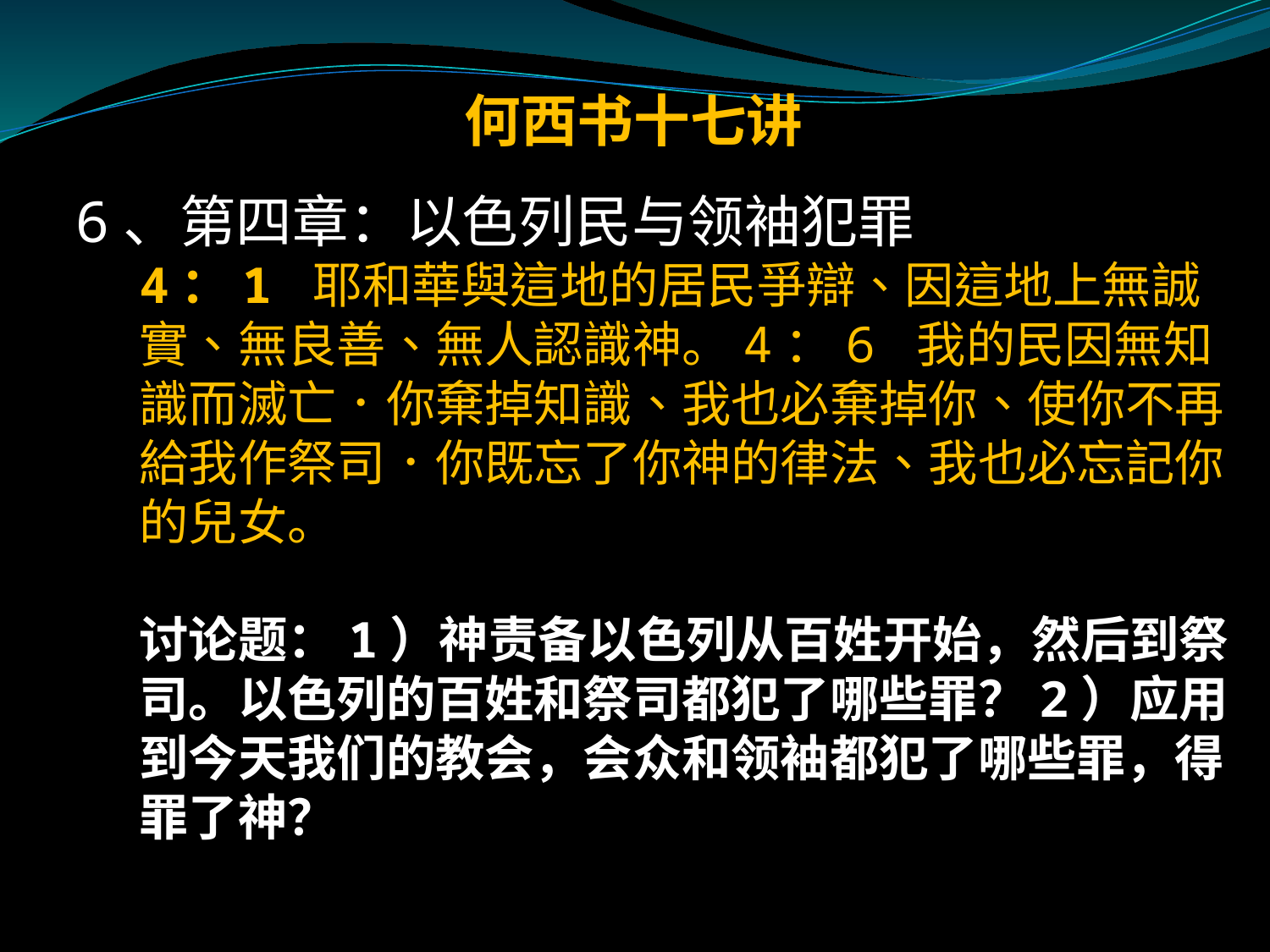

# 何西书十七讲
6、第四章：以色列民与领袖犯罪
4：1 耶和華與這地的居民爭辯、因這地上無誠實、無良善、無人認識神。4：6 我的民因無知識而滅亡．你棄掉知識、我也必棄掉你、使你不再給我作祭司．你既忘了你神的律法、我也必忘記你的兒女。

讨论题：1）神责备以色列从百姓开始，然后到祭司。以色列的百姓和祭司都犯了哪些罪？2）应用到今天我们的教会，会众和领袖都犯了哪些罪，得罪了神？